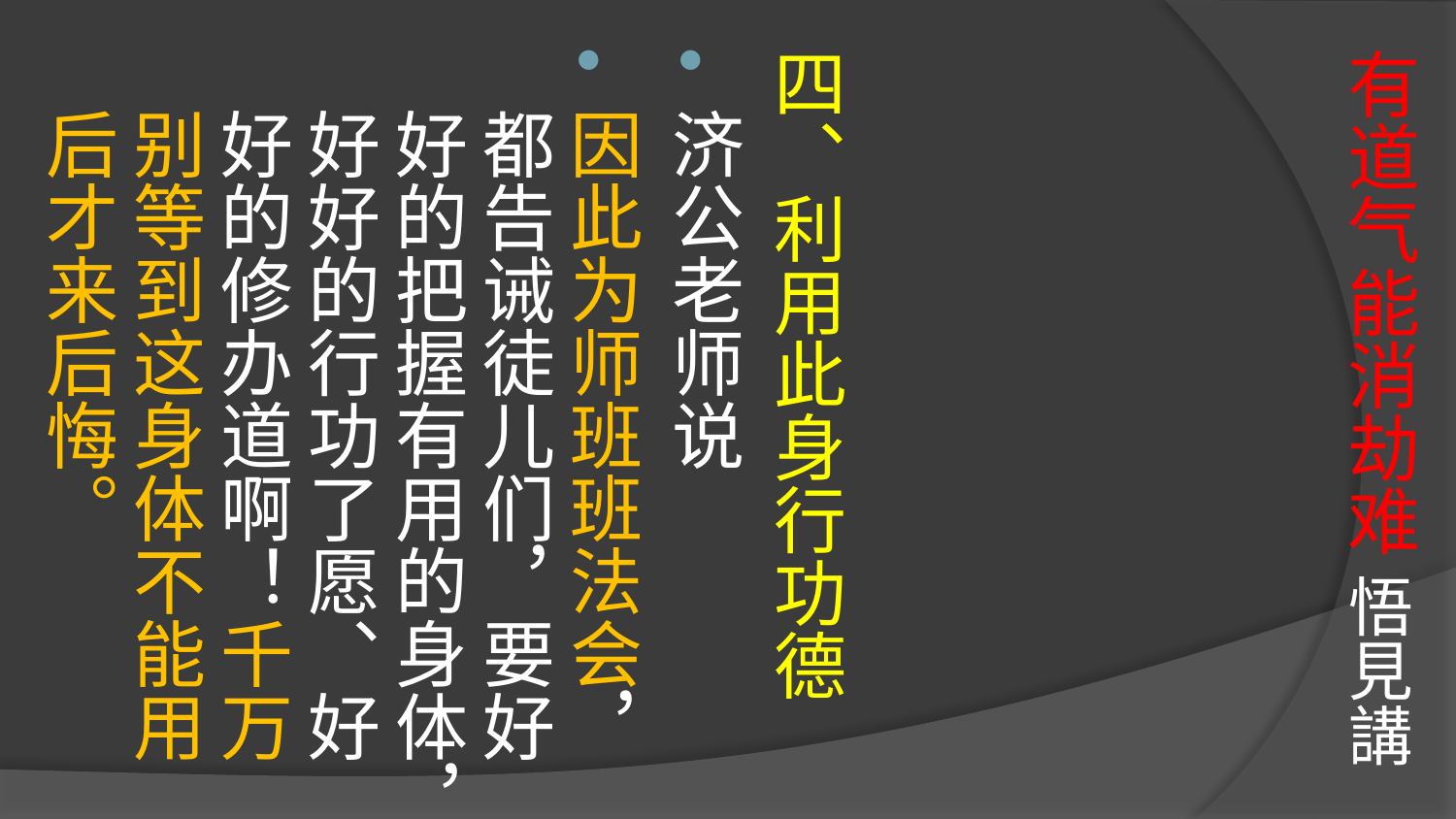

# 有道气能消劫难 悟見講
四、利用此身行功德
济公老师说
因此为师班班法会，都告诫徒儿们，要好好的把握有用的身体，好好的行功了愿、好好的修办道啊！千万别等到这身体不能用后才来后悔。